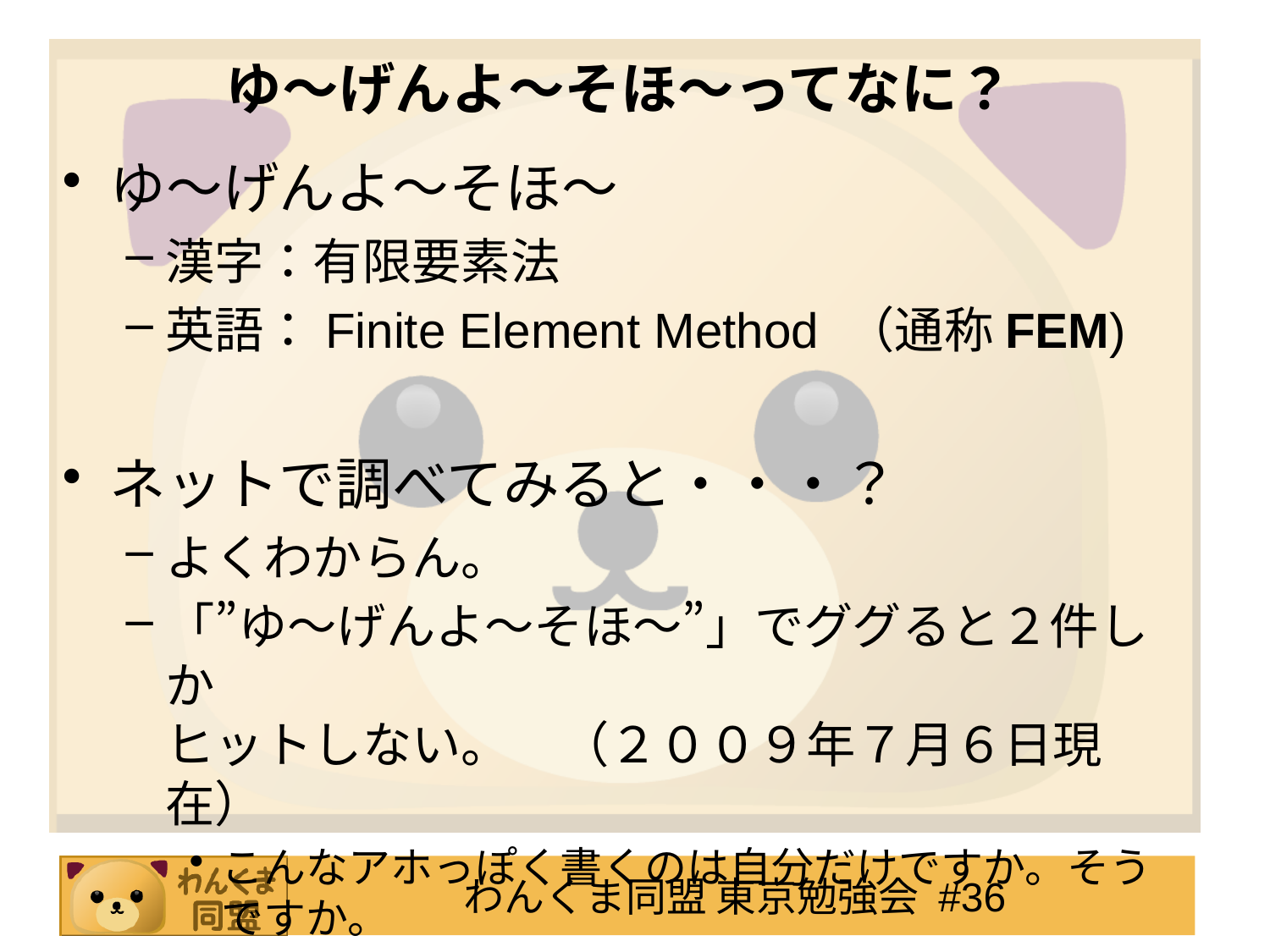

# ゆ～げんよ～そほ～ってなに？
ゆ～げんよ～そほ～
漢字：有限要素法
英語：Finite Element Method （通称FEM)

ネットで調べてみると・・・？
よくわからん。
「”ゆ～げんよ～そほ～”」でググると２件しか
ヒットしない。　（２００９年７月６日現在）
こんなアホっぽく書くのは自分だけですか。そうですか。